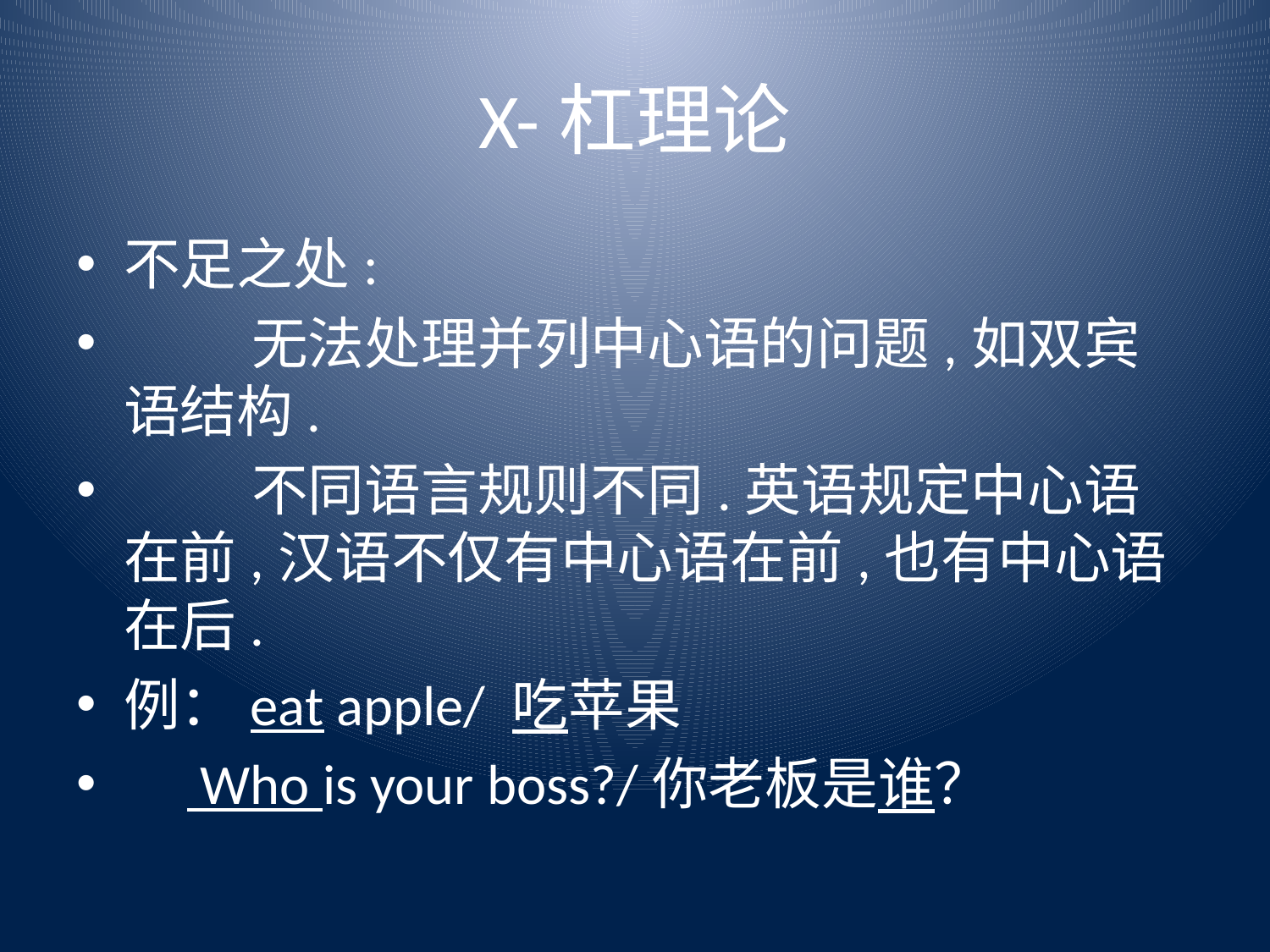

# X-杠理论
不足之处:
         无法处理并列中心语的问题,如双宾语结构.
         不同语言规则不同.英语规定中心语在前,汉语不仅有中心语在前,也有中心语在后.
例：eat apple/ 吃苹果
      Who is your boss?/你老板是谁？